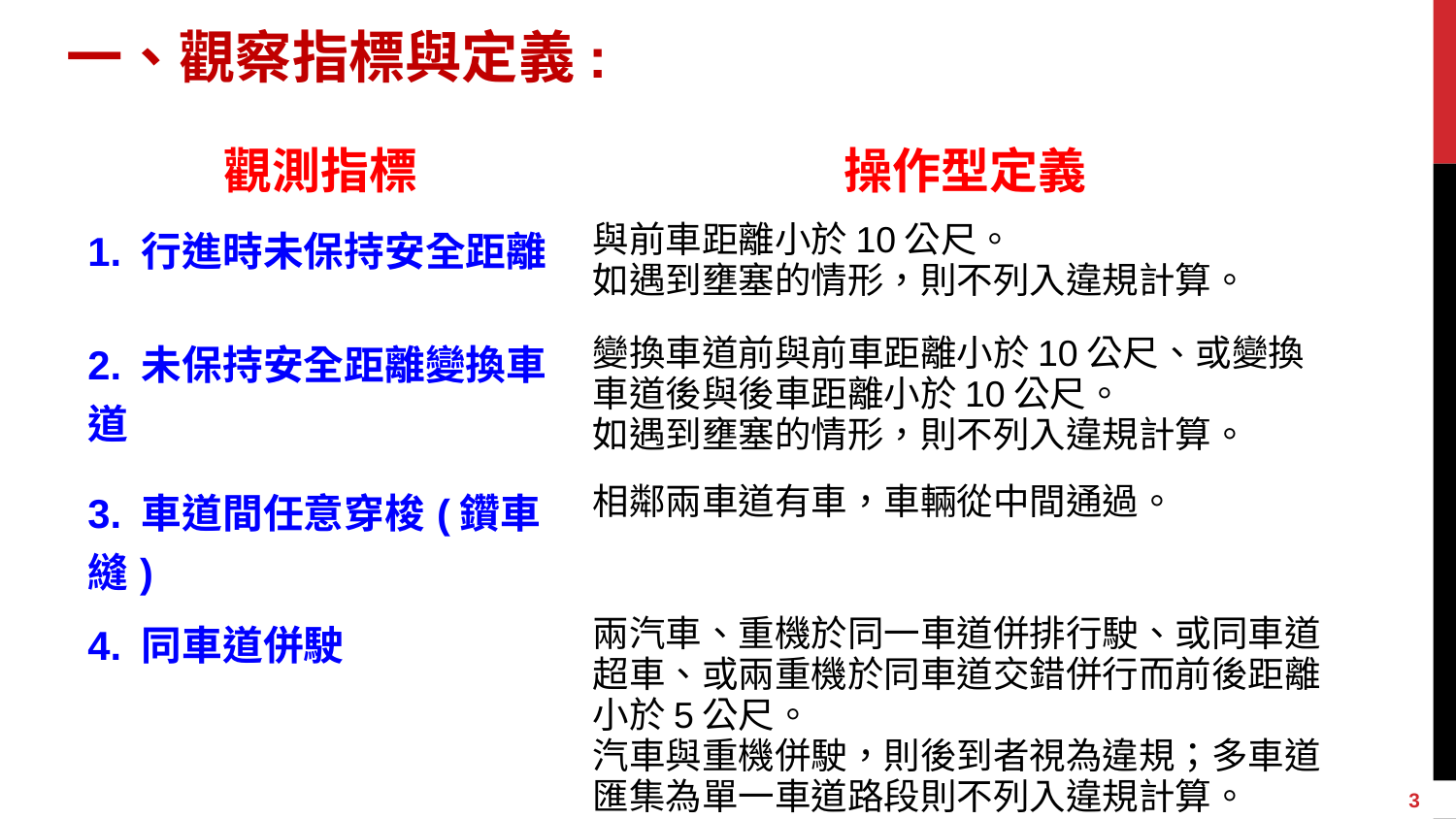

# 一、觀察指標與定義:
| 觀測指標 | 操作型定義 |
| --- | --- |
| 1. 行進時未保持安全距離 | 與前車距離小於10公尺。 如遇到壅塞的情形，則不列入違規計算。 |
| 2. 未保持安全距離變換車道 | 變換車道前與前車距離小於10公尺、或變換車道後與後車距離小於10公尺。 如遇到壅塞的情形，則不列入違規計算。 |
| 3. 車道間任意穿梭(鑽車縫) | 相鄰兩車道有車，車輛從中間通過。 |
| 4. 同車道併駛 | 兩汽車、重機於同一車道併排行駛、或同車道超車、或兩重機於同車道交錯併行而前後距離小於5公尺。 汽車與重機併駛，則後到者視為違規；多車道匯集為單一車道路段則不列入違規計算。 |

3